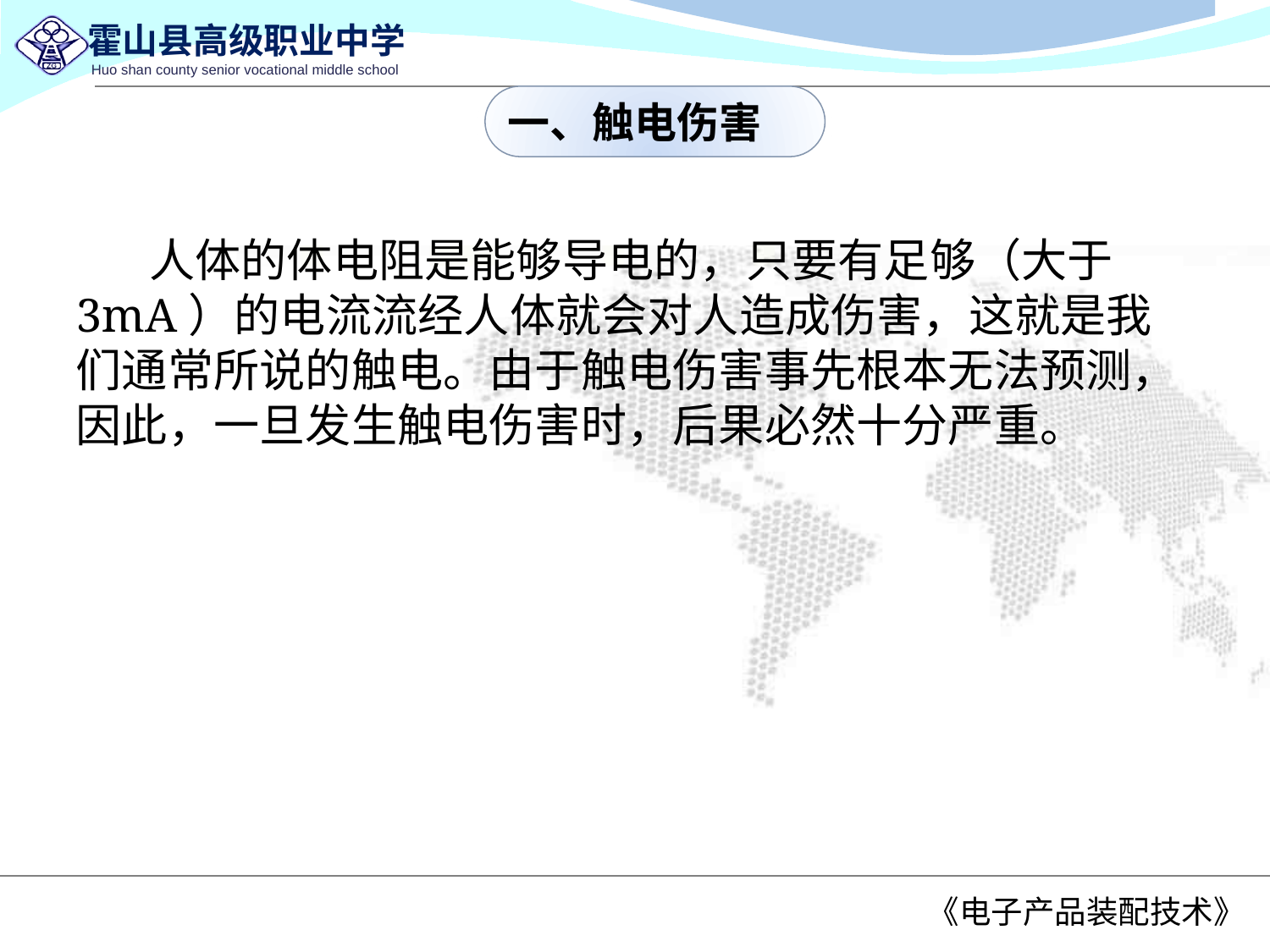

一、触电伤害
      人体的体电阻是能够导电的，只要有足够（大于3mA）的电流流经人体就会对人造成伤害，这就是我们通常所说的触电。由于触电伤害事先根本无法预测，因此，一旦发生触电伤害时，后果必然十分严重。